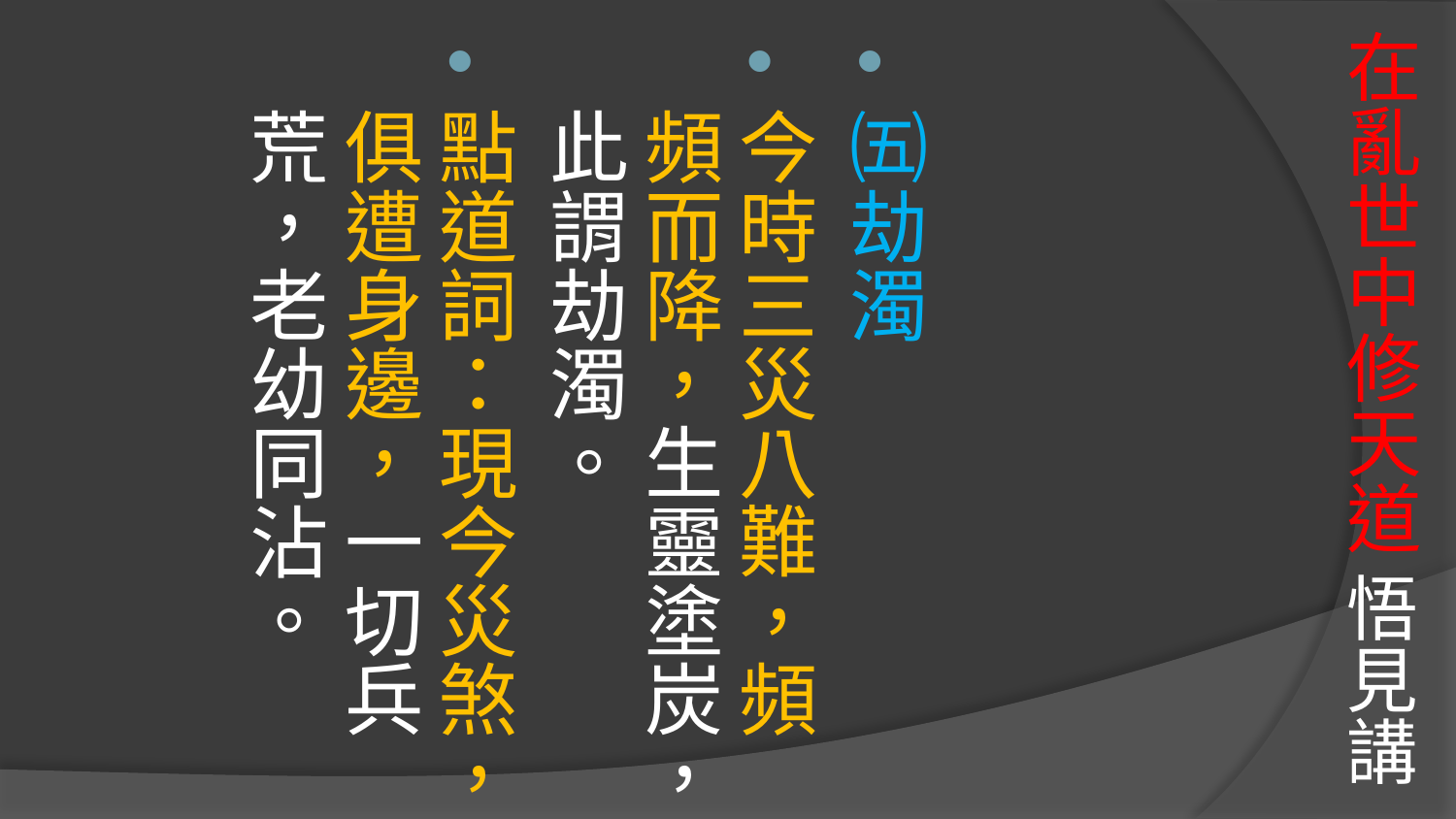

# 在亂世中修天道 悟見講
㈤劫濁
今時三災八難，頻頻而降，生靈塗炭，此謂劫濁。
點道詞：現今災煞，俱遭身邊，一切兵荒，老幼同沾。